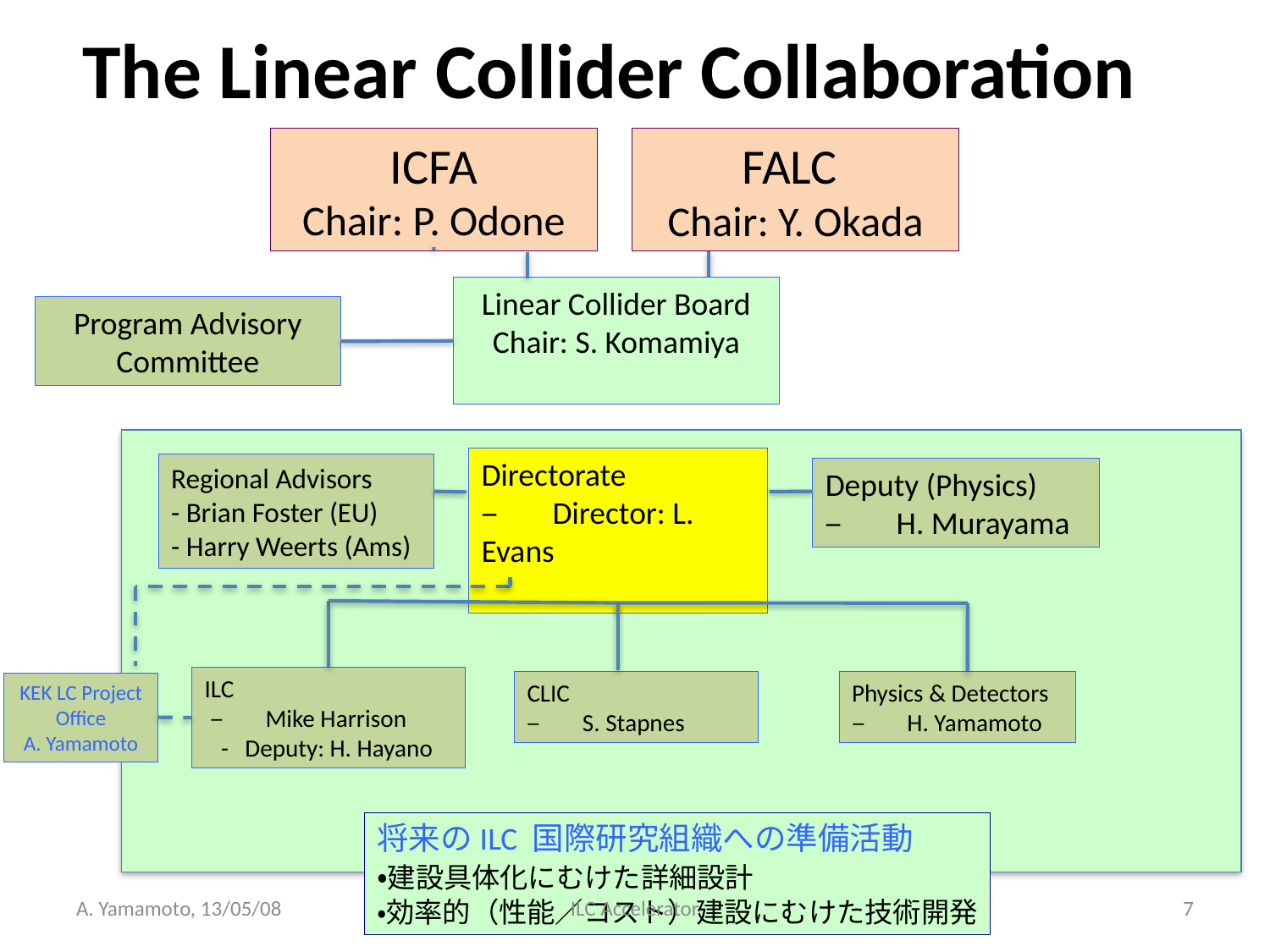

# The Linear Collider Collaboration
ICFA
Chair: P. Odone
FALC
Chair: Y. Okada
Linear Collider Board
Chair: S. Komamiya

Program Advisory Committee

Directorate
–　 Director: L. Evans

Regional Advisors
- Brian Foster (EU)
- Harry Weerts (Ams)
Deputy (Physics)
– 　H. Murayama
ILC
 – 　Mike Harrison
   -   Deputy: H. Hayano
CLIC
– 　S. Stapnes
Physics & Detectors
– 　H. Yamamoto
KEK LC Project Office
A. Yamamoto
将来のILC 国際研究組織への準備活動
・建設具体化にむけた詳細設計
・効率的（性能／コスト）建設にむけた技術開発
A. Yamamoto, 13/05/08
ILC Accelerator
7